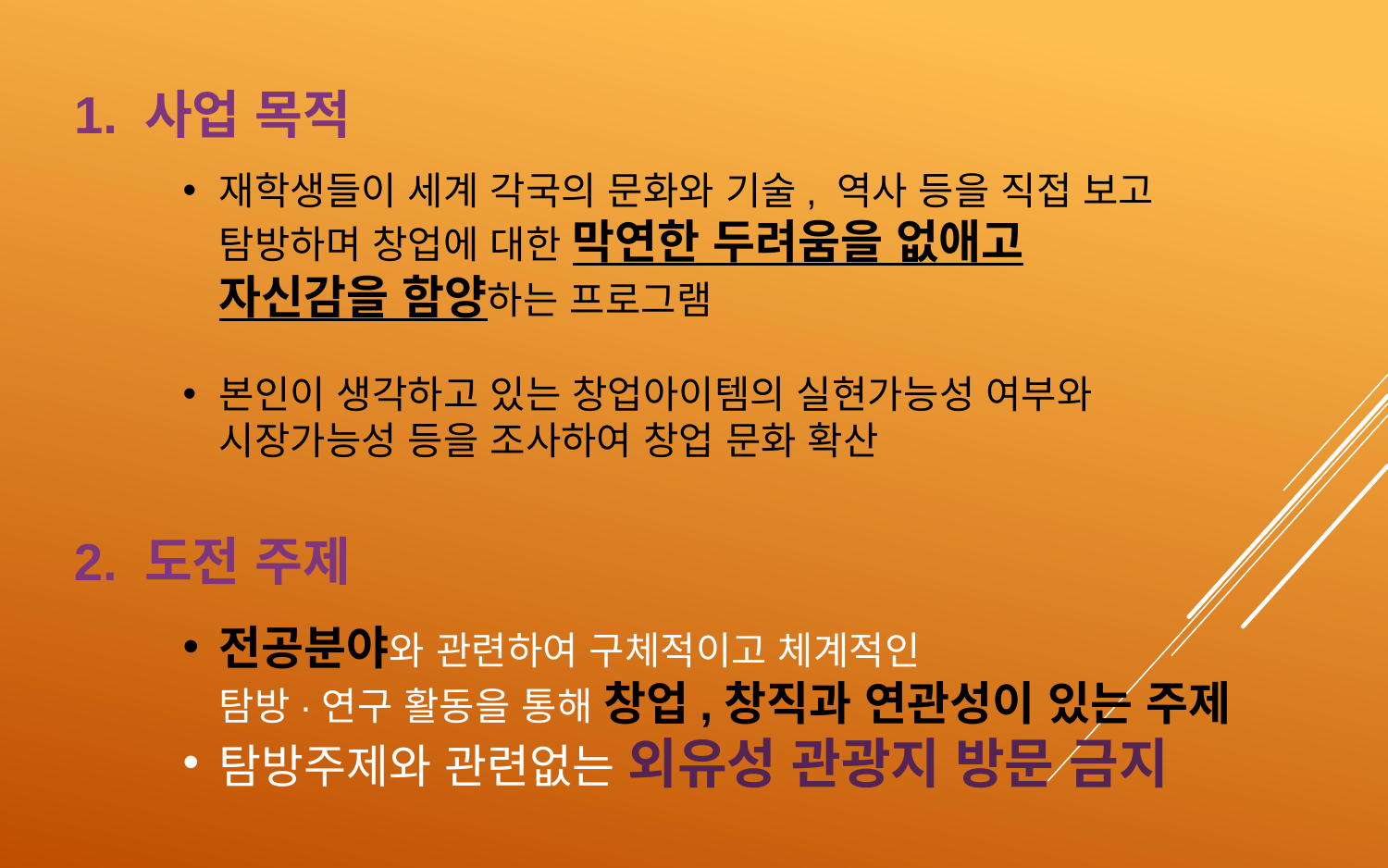

# 1. 사업 목적
재학생들이 세계 각국의 문화와 기술, 역사 등을 직접 보고 탐방하며 창업에 대한 막연한 두려움을 없애고 자신감을 함양하는 프로그램

본인이 생각하고 있는 창업아이템의 실현가능성 여부와 시장가능성 등을 조사하여 창업 문화 확산
2. 도전 주제
전공분야와 관련하여 구체적이고 체계적인
탐방·연구 활동을 통해 창업,창직과 연관성이 있는 주제
탐방주제와 관련없는 외유성 관광지 방문 금지